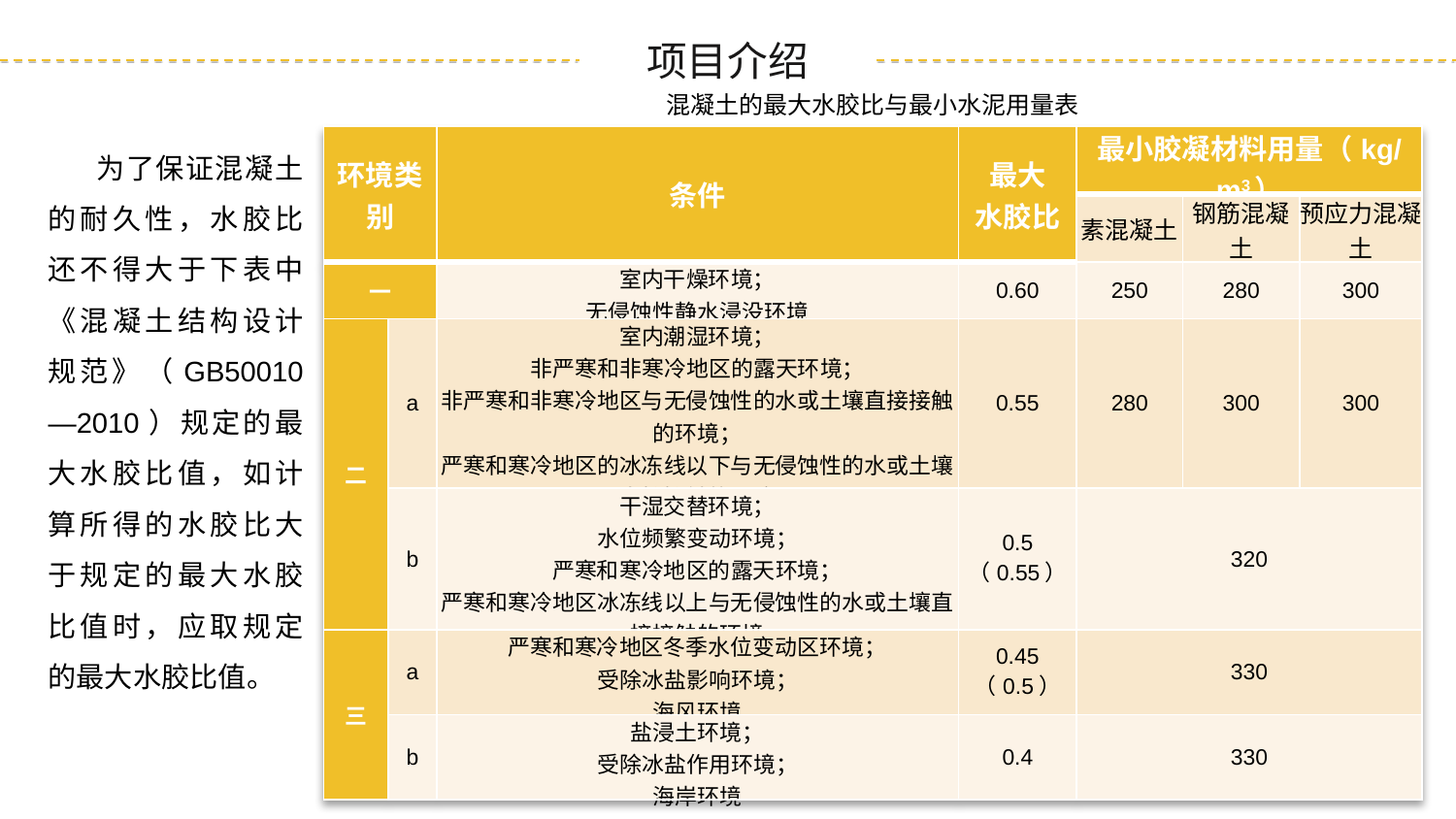

混凝土的最大水胶比与最小水泥用量表
为了保证混凝土的耐久性，水胶比还不得大于下表中《混凝土结构设计规范》（GB50010—2010）规定的最大水胶比值，如计算所得的水胶比大于规定的最大水胶比值时，应取规定的最大水胶比值。
| 环境类别 |  | 条件 | 最大 水胶比 | 最小胶凝材料用量（kg/m3） |  |  |
| --- | --- | --- | --- | --- | --- | --- |
|  |  |  |  | 素混凝土 | 钢筋混凝土 | 预应力混凝土 |
| 一 |  | 室内干燥环境； 无侵蚀性静水浸没环境 | 0.60 | 250 | 280 | 300 |
| 二 | a | 室内潮湿环境； 非严寒和非寒冷地区的露天环境； 非严寒和非寒冷地区与无侵蚀性的水或土壤直接接触的环境； 严寒和寒冷地区的冰冻线以下与无侵蚀性的水或土壤直接接触的环境 | 0.55 | 280 | 300 | 300 |
|  | b | 干湿交替环境； 水位频繁变动环境； 严寒和寒冷地区的露天环境； 严寒和寒冷地区冰冻线以上与无侵蚀性的水或土壤直接接触的环境 | 0.5 （0.55） | 320 |  |  |
| 三 | a | 严寒和寒冷地区冬季水位变动区环境； 受除冰盐影响环境； 海风环境 | 0.45 （0.5） | 330 |  |  |
|  | b | 盐浸土环境； 受除冰盐作用环境； 海岸环境 | 0.4 | 330 |  |  |